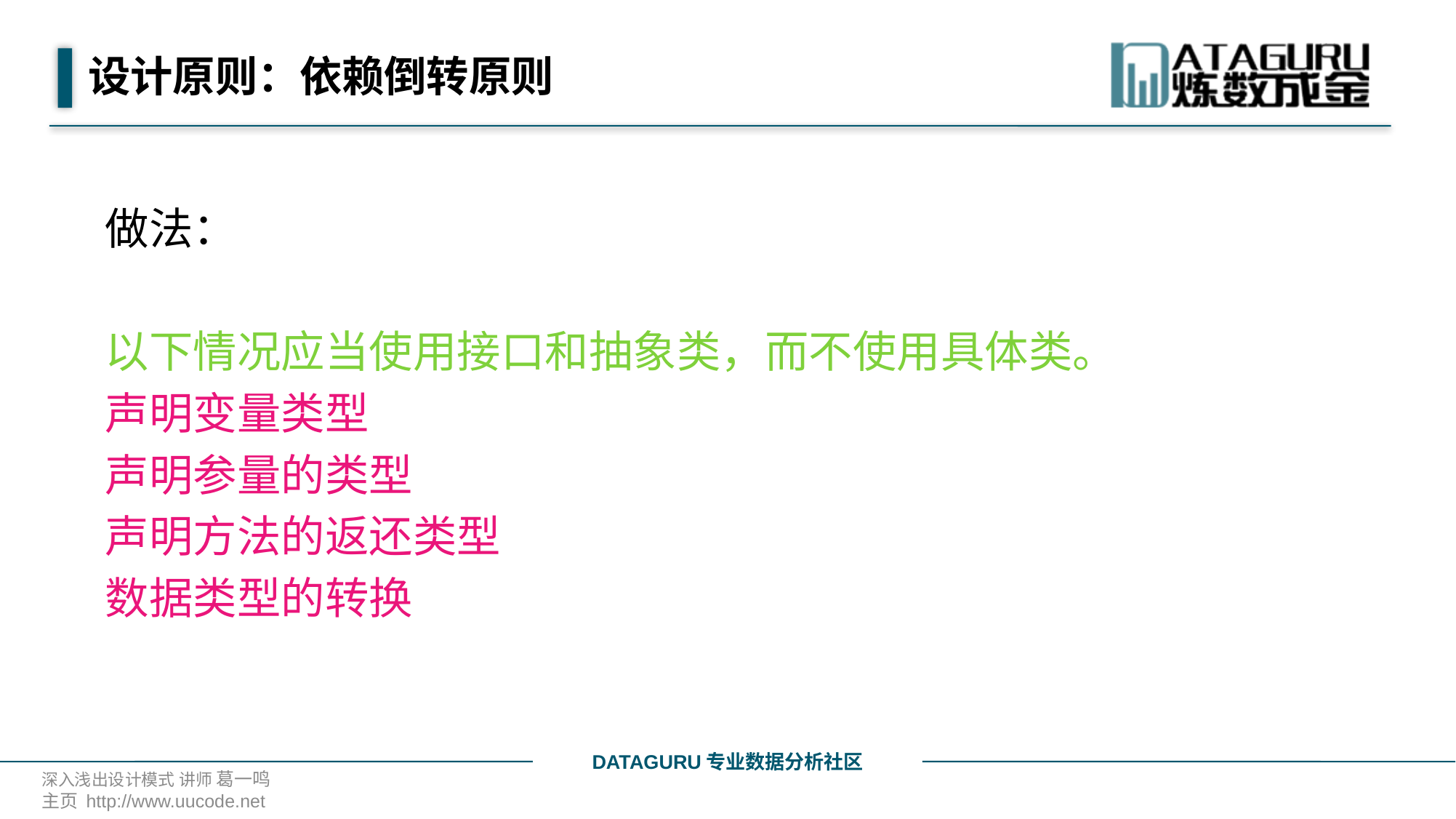

# 设计原则：依赖倒转原则
做法：

以下情况应当使用接口和抽象类，而不使用具体类。
声明变量类型
声明参量的类型
声明方法的返还类型
数据类型的转换